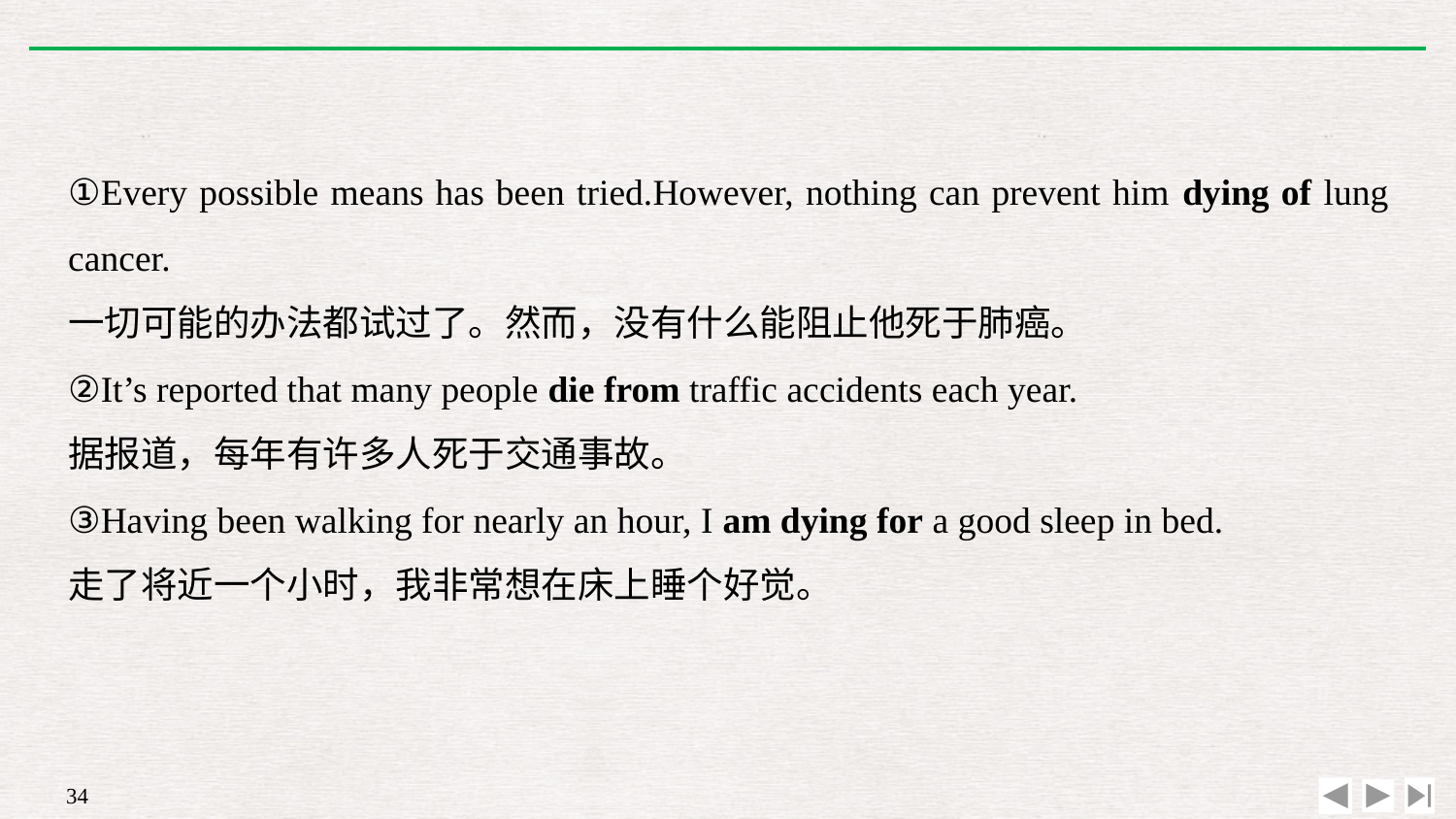

①Every possible means has been tried.However, nothing can prevent him dying of lung cancer.
一切可能的办法都试过了。然而，没有什么能阻止他死于肺癌。
②It’s reported that many people die from traffic accidents each year.
据报道，每年有许多人死于交通事故。
③Having been walking for nearly an hour, I am dying for a good sleep in bed.
走了将近一个小时，我非常想在床上睡个好觉。